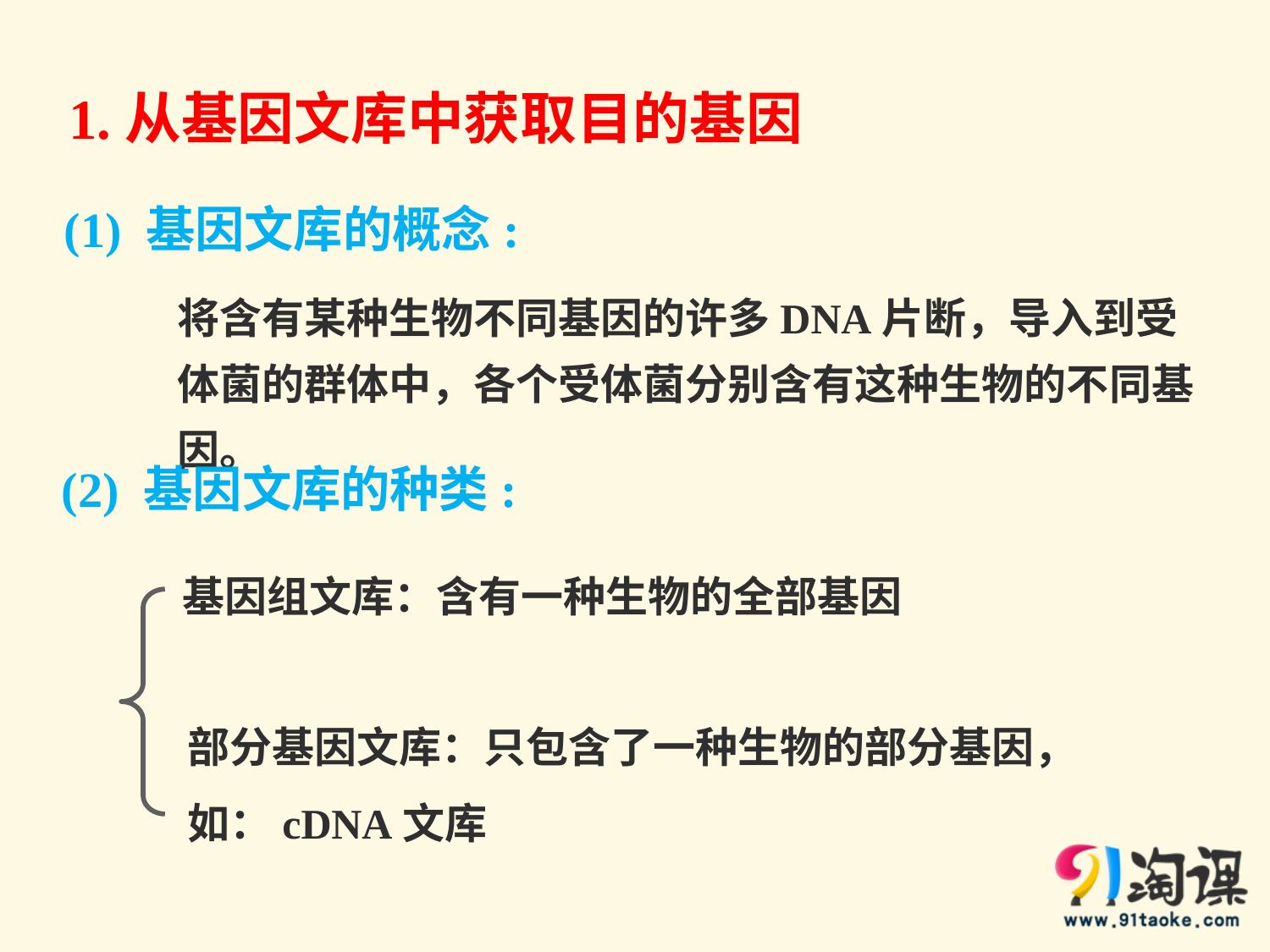

1.从基因文库中获取目的基因
(1) 基因文库的概念:
将含有某种生物不同基因的许多DNA片断，导入到受体菌的群体中，各个受体菌分别含有这种生物的不同基因。
(2) 基因文库的种类:
基因组文库：含有一种生物的全部基因

部分基因文库：只包含了一种生物的部分基因，如：cDNA文库